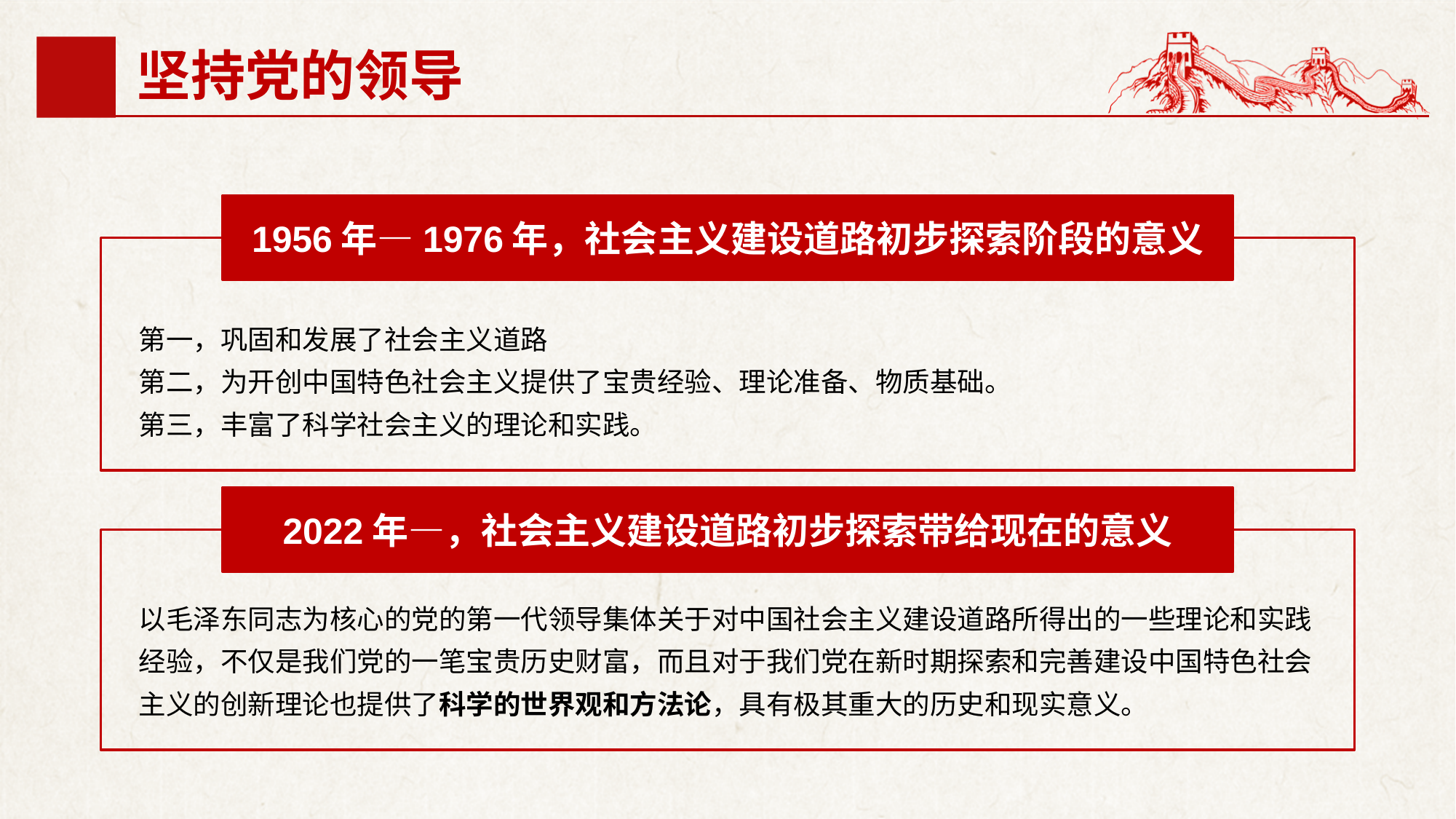

坚持党的领导
1956年—1976年，社会主义建设道路初步探索阶段的意义

第一，巩固和发展了社会主义道路
第二，为开创中国特色社会主义提供了宝贵经验、理论准备、物质基础。
第三，丰富了科学社会主义的理论和实践。
2022年—，社会主义建设道路初步探索带给现在的意义

以毛泽东同志为核心的党的第一代领导集体关于对中国社会主义建设道路所得出的一些理论和实践经验，不仅是我们党的一笔宝贵历史财富，而且对于我们党在新时期探索和完善建设中国特色社会主义的创新理论也提供了科学的世界观和方法论，具有极其重大的历史和现实意义。